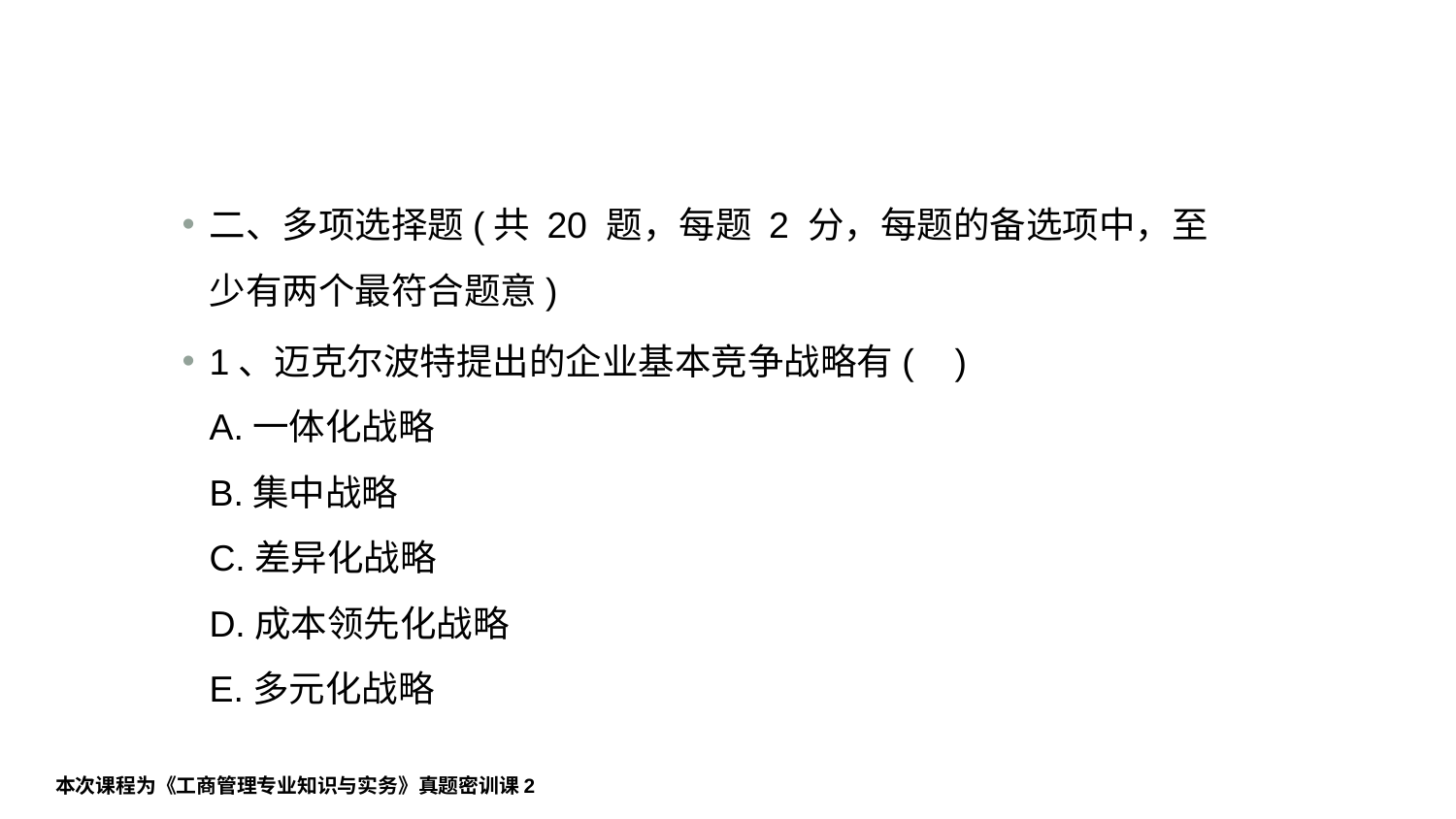

二、多项选择题(共 20 题，每题 2 分，每题的备选项中，至少有两个最符合题意)
1、迈克尔波特提出的企业基本竞争战略有(    )
A.一体化战略
B.集中战略
C.差异化战略
D.成本领先化战略
E.多元化战略